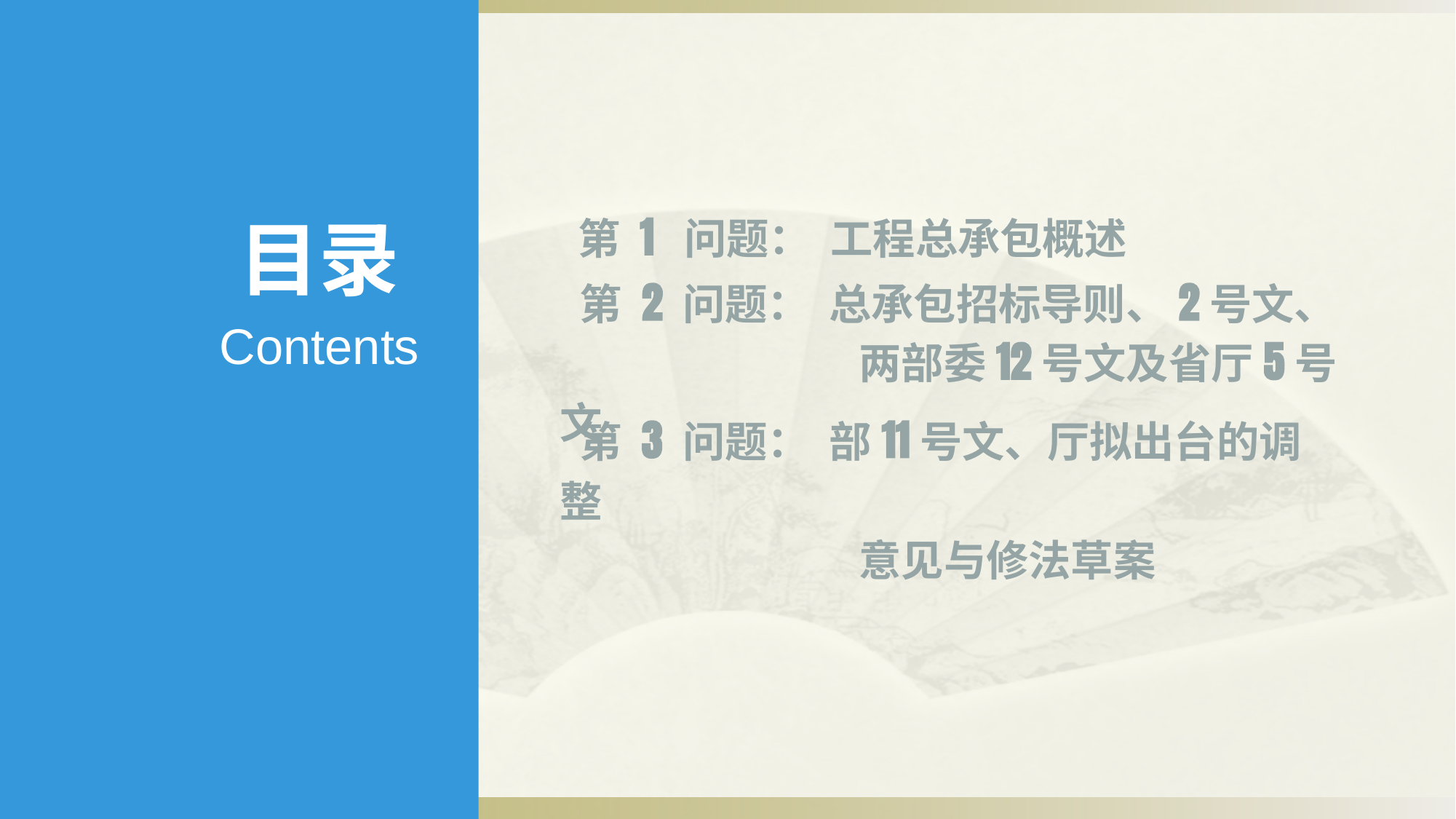

目录
 第 1  问题：  工程总承包概述
 第 2 问题：  总承包招标导则、2号文、
                              两部委12号文及省厅5号文
Contents
 第 3 问题：  部11号文、厅拟出台的调整
                              意见与修法草案